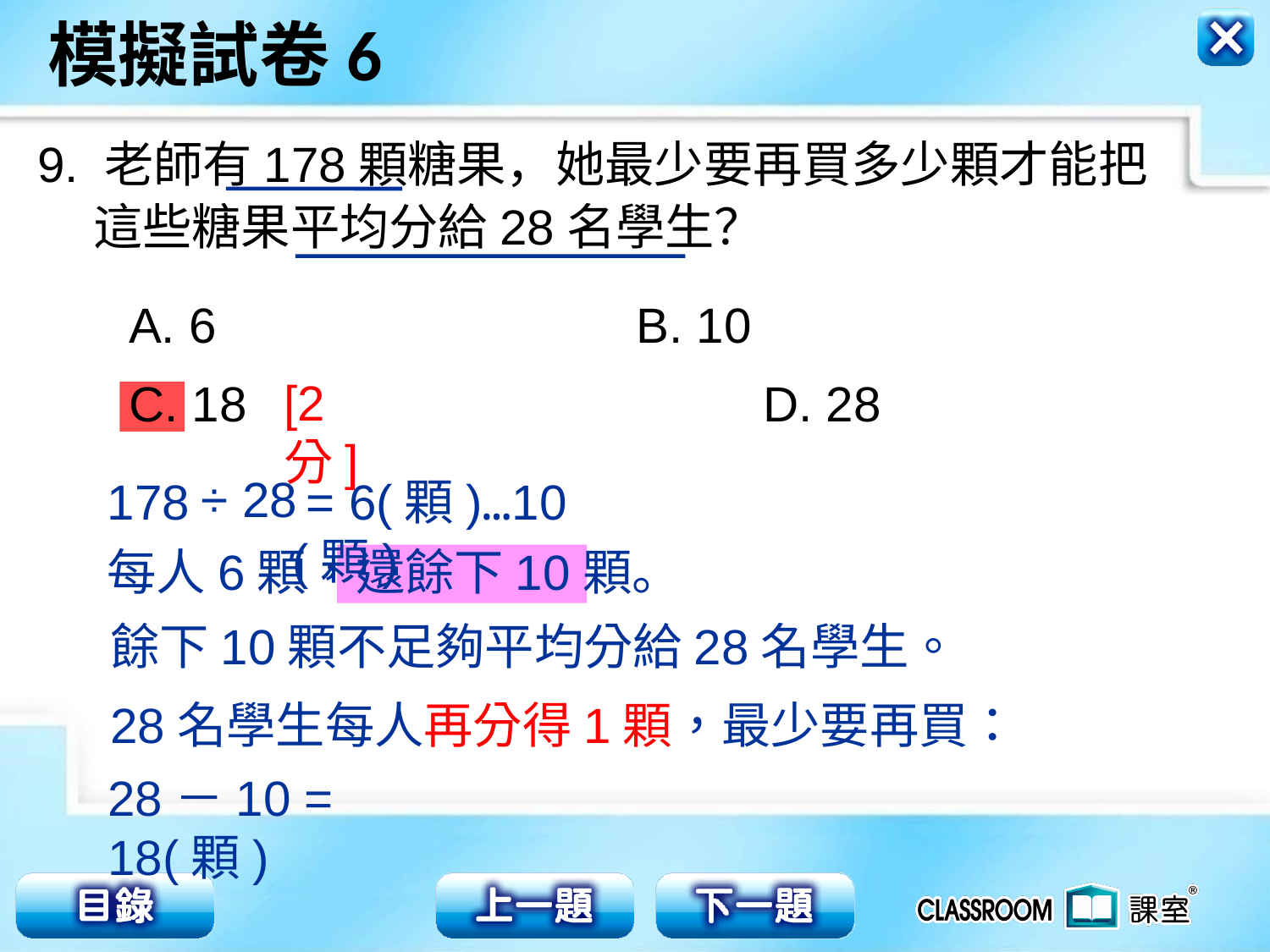

9. 老師有178顆糖果，她最少要再買多少顆才能把
    這些糖果平均分給28名學生？

A. 6                          	    B. 10
C. 18                            	    D. 28
[2分]

 ÷ 28
 = 6(顆)…10(顆)
178
每人6顆，還餘下10顆。

餘下10顆不足夠平均分給28名學生。
28名學生每人再分得1顆，最少要再買：
28－10 = 18(顆)